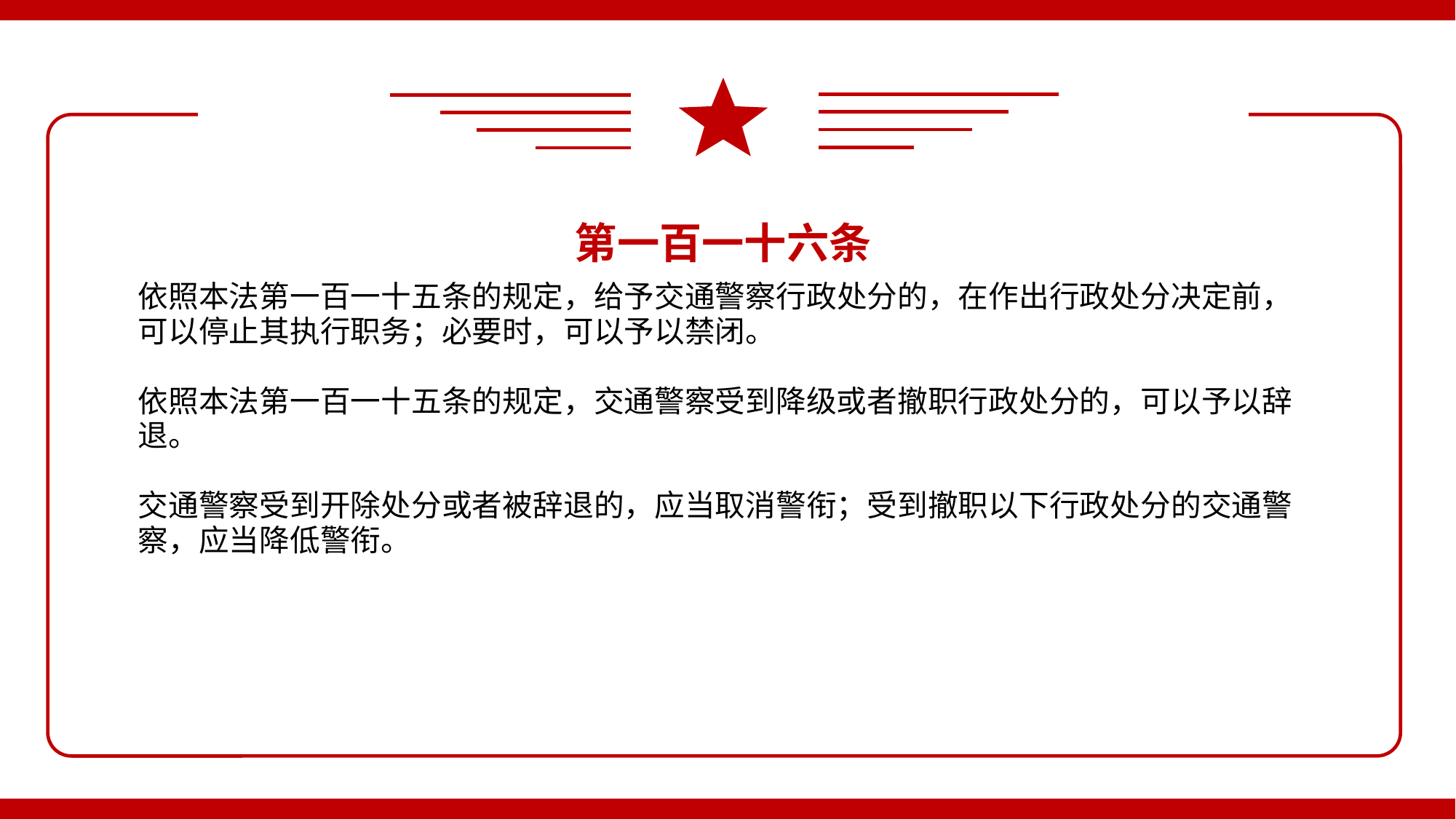

第一百一十六条
依照本法第一百一十五条的规定，给予交通警察行政处分的，在作出行政处分决定前，可以停止其执行职务；必要时，可以予以禁闭。

依照本法第一百一十五条的规定，交通警察受到降级或者撤职行政处分的，可以予以辞退。

交通警察受到开除处分或者被辞退的，应当取消警衔；受到撤职以下行政处分的交通警察，应当降低警衔。